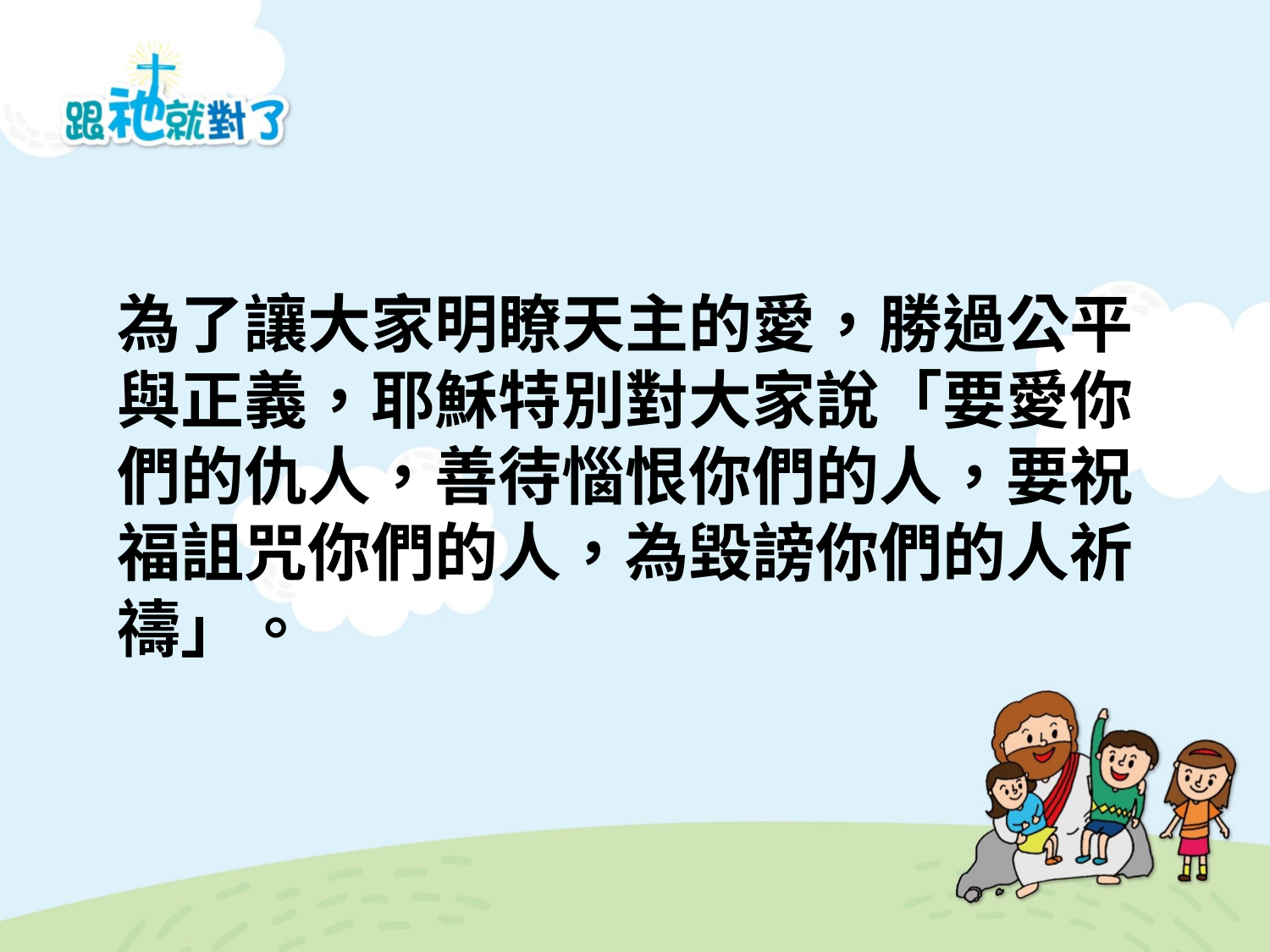

為了讓大家明瞭天主的愛，勝過公平與正義，耶穌特別對大家說「要愛你們的仇人，善待惱恨你們的人，要祝福詛咒你們的人，為毀謗你們的人祈禱」。